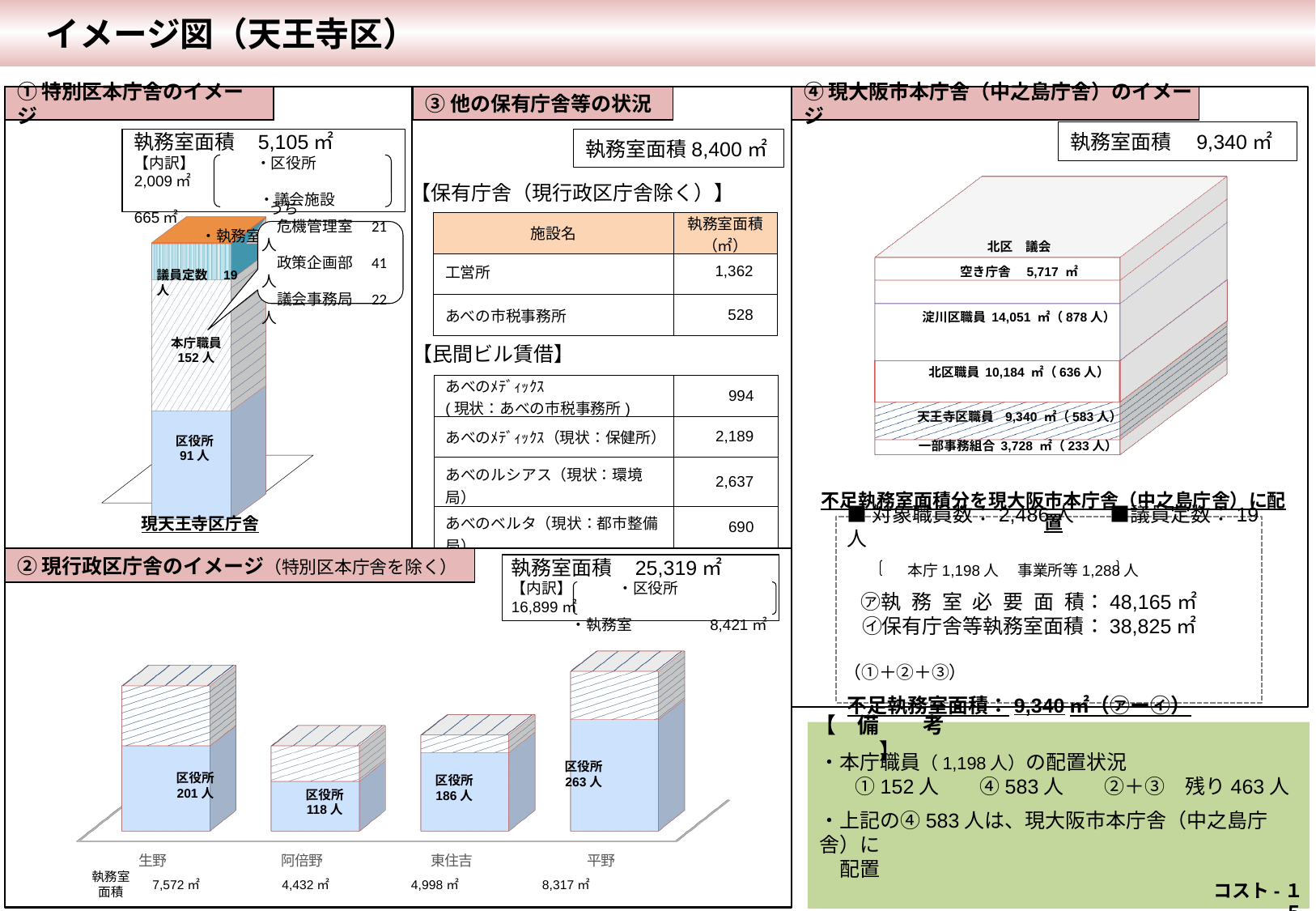

イメージ図（天王寺区）
●●-１１
①特別区本庁舎のイメージ
③他の保有庁舎等の状況
④現大阪市本庁舎（中之島庁舎）のイメージ

執務室面積　9,340㎡
執務室面積8,400㎡
執務室面積    5,105㎡
【内訳】　　　　・区役所　　　　　2,009㎡
　　　　　　　　 ・議会施設 　 　 　 665㎡
　               ・執務室  　　　  2,432㎡

[unsupported chart]

[unsupported chart]

【保有庁舎（現行政区庁舎除く）】
| 施設名 | 執務室面積（㎡） |
| --- | --- |
| 工営所 | 1,362 |
| あべの市税事務所 | 528 |
 うち
　危機管理室　21人
　政策企画部　41人
　議会事務局　22人
北区　議会
空き庁舎　5,717 ㎡
議員定数　19人
淀川区職員 14,051 ㎡（878人）
本庁職員
152人
【民間ビル賃借】
北区職員 10,184 ㎡（636人）
| あべのﾒﾃﾞｨｯｸｽ (現状：あべの市税事務所) | 994 |
| --- | --- |
| あべのﾒﾃﾞｨｯｸｽ（現状：保健所） | 2,189 |
| あべのルシアス（現状：環境局） | 2,637 |
| あべのベルタ（現状：都市整備局） | 690 |
天王寺区職員   9,340 ㎡（583人）
区役所
91人
一部事務組合 3,728 ㎡（233人）

不足執務室面積分を現大阪市本庁舎（中之島庁舎）に配置
現天王寺区庁舎
■対象職員数：2,486人　　■議員定数：19人
　　　　本庁1,198人　 事業所等1,288人
    ㋐執務室必要面積：48,165㎡
   ㋑保有庁舎等執務室面積：38,825㎡
　　　　　　　　　　　　　　　　　　　（①＋②＋③）
不足執務室面積：9,340㎡（㋐ー㋑）

②現行政区庁舎のイメージ（特別区本庁舎を除く）
執務室面積    25,319㎡
【内訳】　　　・区役所　　　　　16,899㎡
　             ・執務室  　　　　  8,421㎡

[unsupported chart]

・本庁職員（1,198人）の配置状況
　 ①152人　　④583人　　②＋③　残り463人
・上記の④583人は、現大阪市本庁舎（中之島庁舎）に
　配置
【　備　　考　】
区役所
263人
区役所
201人
区役所
186人
区役所
118人
執務室
面積
7,572㎡
4,432㎡
4,998㎡
8,317㎡
 コスト-１５